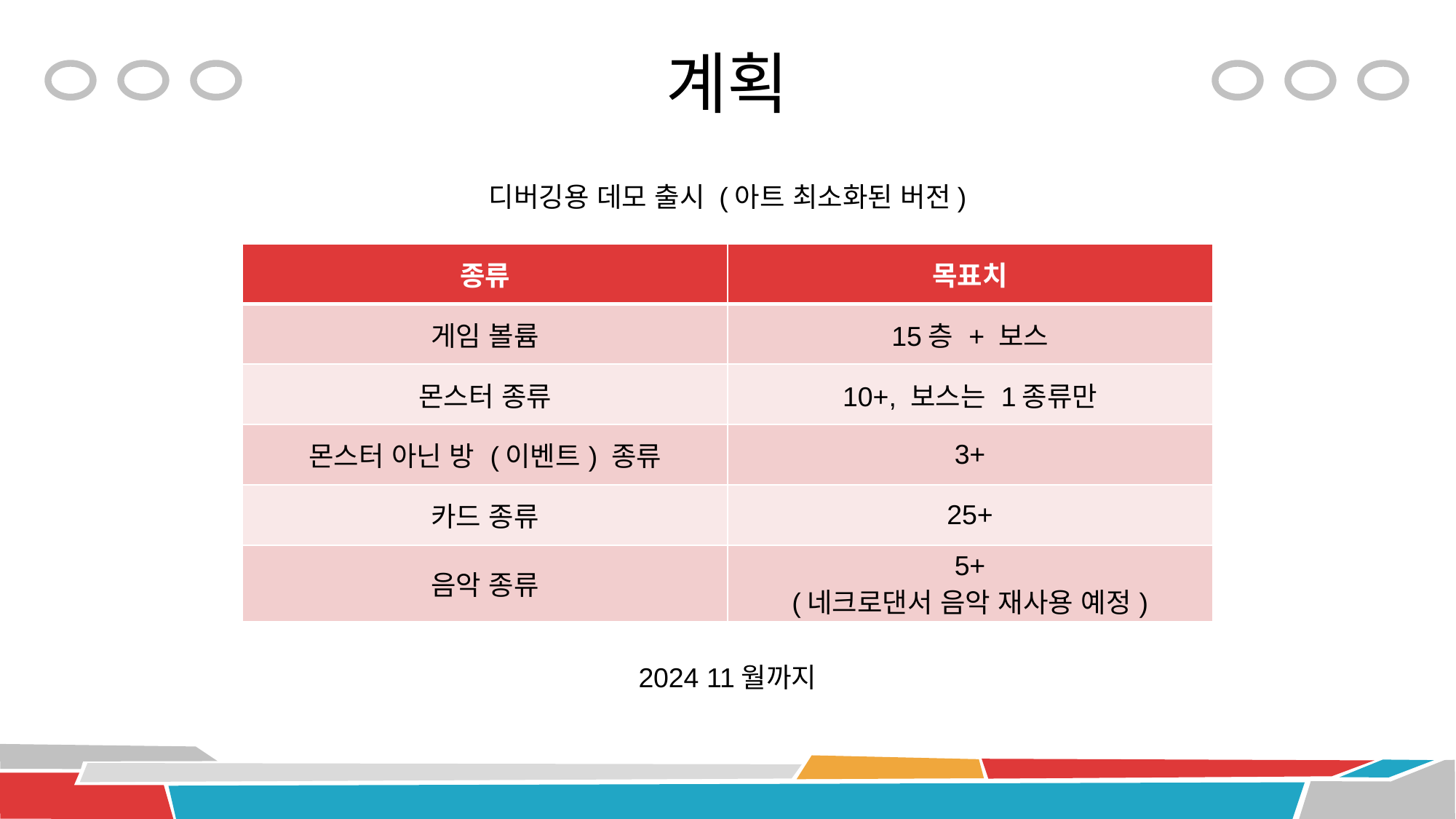

# 계획
디버깅용 데모 출시 (아트 최소화된 버전)
| 종류 | 목표치 |
| --- | --- |
| 게임 볼륨 | 15층 + 보스 |
| 몬스터 종류 | 10+, 보스는 1종류만 |
| 몬스터 아닌 방 (이벤트) 종류 | 3+ |
| 카드 종류 | 25+ |
| 음악 종류 | 5+ (네크로댄서 음악 재사용 예정) |
2024 11월까지